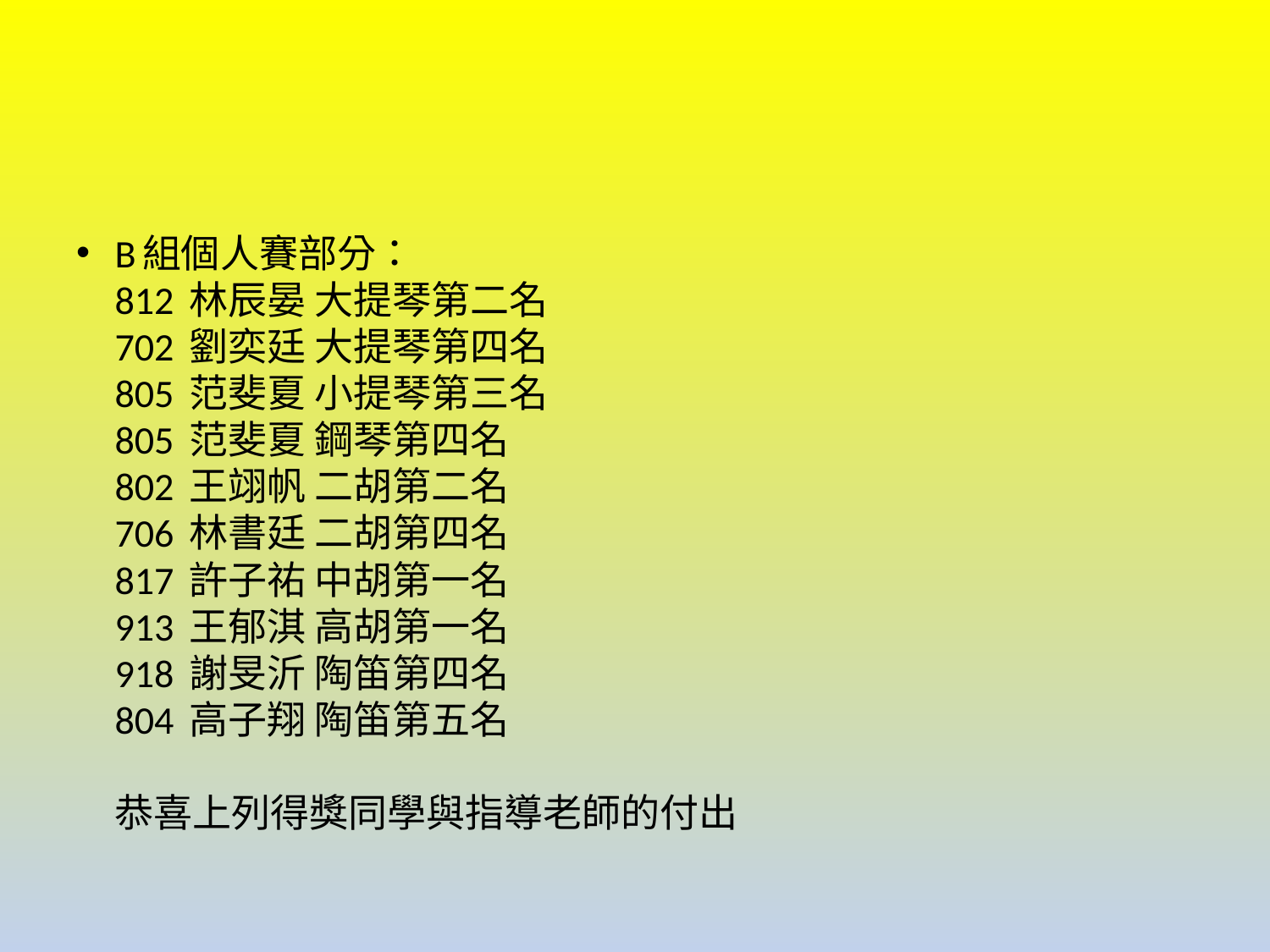

#
B組個人賽部分：
812 林辰晏 大提琴第二名
702 劉奕廷 大提琴第四名
805 范斐夏 小提琴第三名
805 范斐夏 鋼琴第四名
802 王翊帆 二胡第二名
706 林書廷 二胡第四名
817 許子祐 中胡第一名
913 王郁淇 高胡第一名
918 謝旻沂 陶笛第四名
804 高子翔 陶笛第五名
恭喜上列得獎同學與指導老師的付出